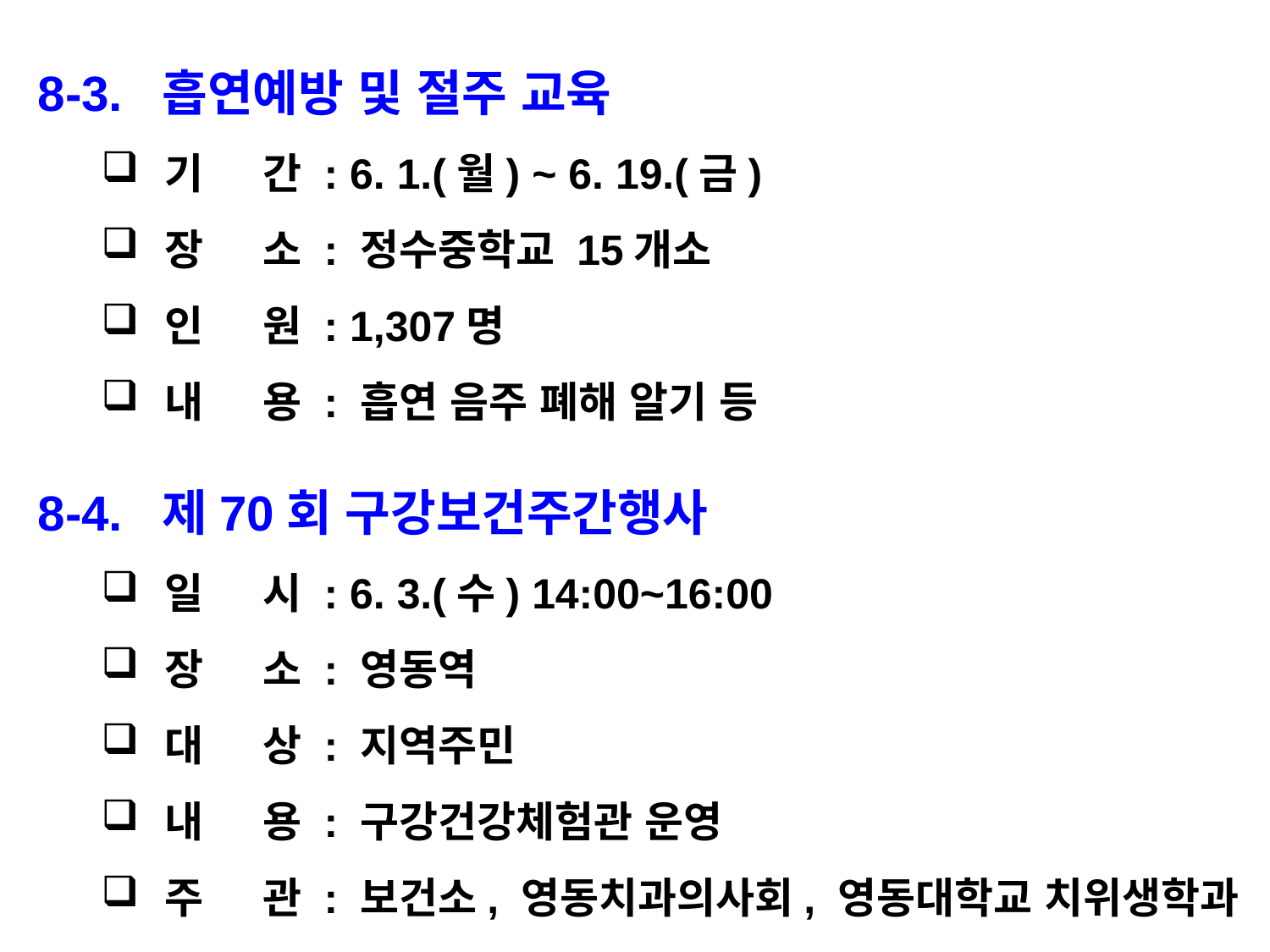

8-3.  흡연예방 및 절주 교육
기     간 : 6. 1.(월) ~ 6. 19.(금)
장     소 : 정수중학교 15개소
인     원 : 1,307명
내     용 : 흡연 음주 폐해 알기 등

8-4.  제70회 구강보건주간행사
일     시 : 6. 3.(수) 14:00~16:00
장     소 : 영동역
대     상 : 지역주민
내     용 : 구강건강체험관 운영
주     관 : 보건소, 영동치과의사회, 영동대학교 치위생학과